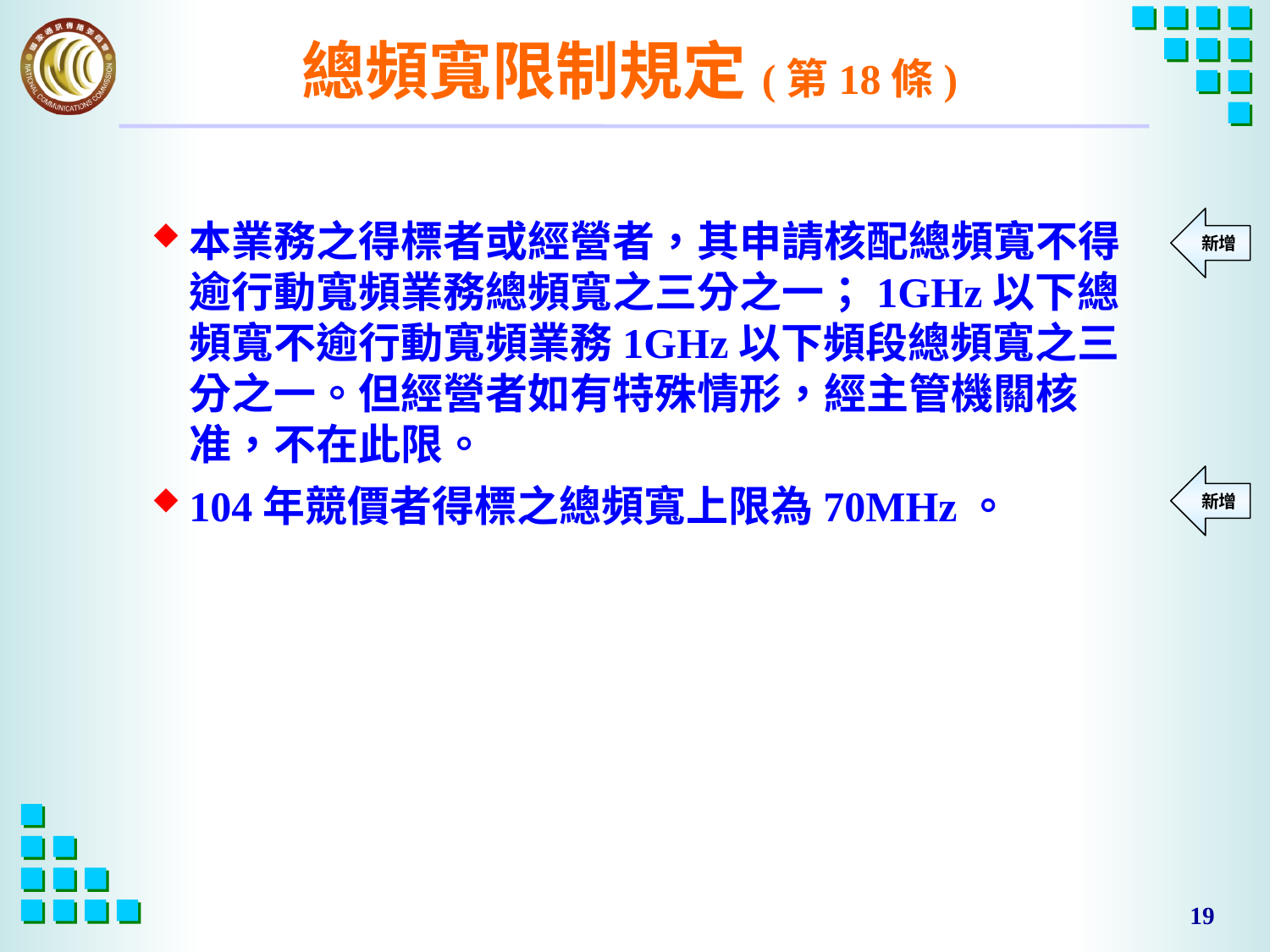

# 總頻寬限制規定(第18條)
本業務之得標者或經營者，其申請核配總頻寬不得逾行動寬頻業務總頻寬之三分之一；1GHz以下總頻寬不逾行動寬頻業務1GHz以下頻段總頻寬之三分之一。但經營者如有特殊情形，經主管機關核准，不在此限。
104年競價者得標之總頻寬上限為70MHz。
新增
新增